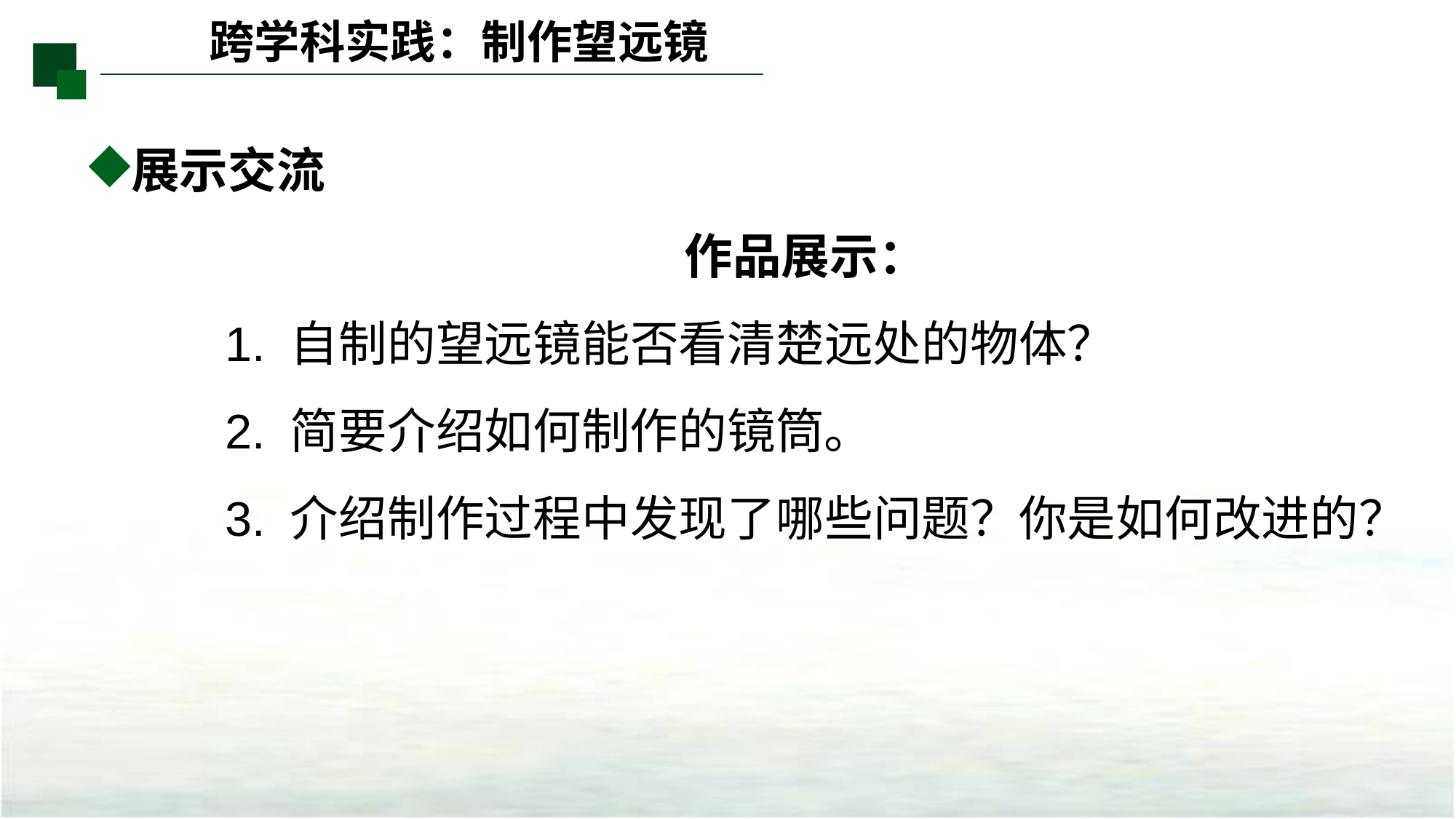

展示交流

     作品展示：
    1. 自制的望远镜能否看清楚远处的物体？
    2. 简要介绍如何制作的镜筒。
    3. 介绍制作过程中发现了哪些问题？你是如何改进的？